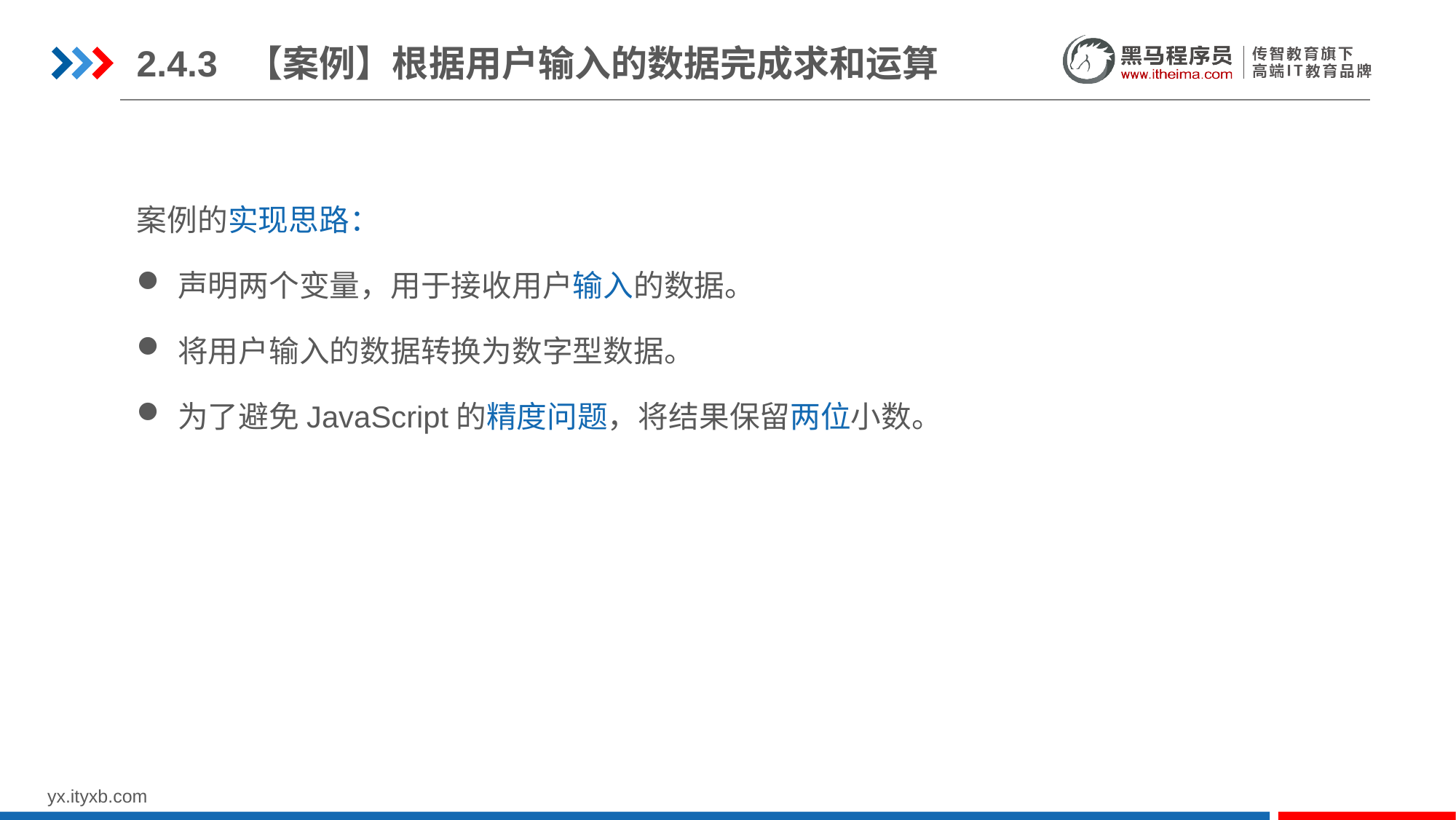

2.4.3  【案例】根据用户输入的数据完成求和运算
案例的实现思路：

声明两个变量，用于接收用户输入的数据。

将用户输入的数据转换为数字型数据。

为了避免JavaScript的精度问题，将结果保留两位小数。